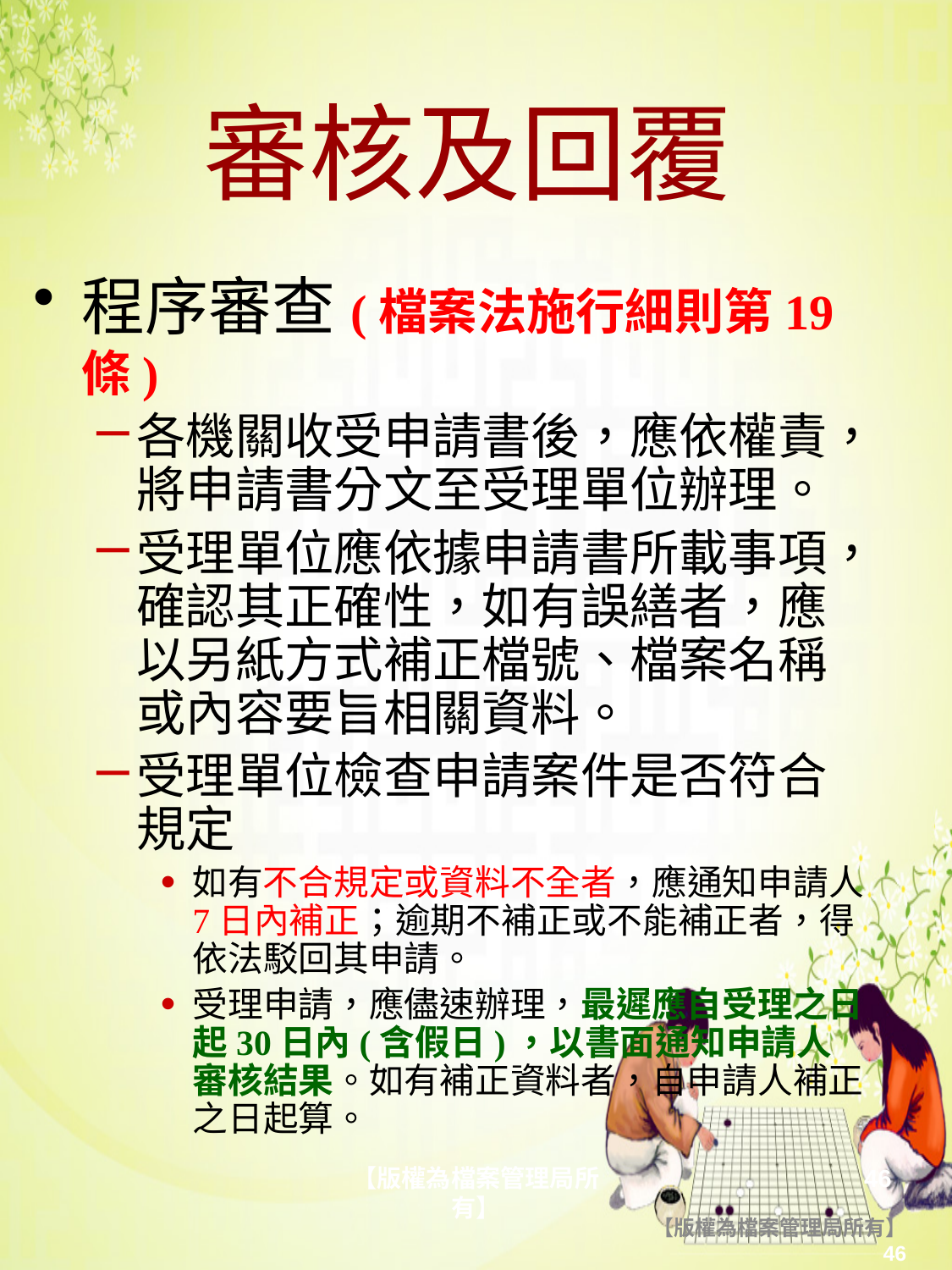

# 審核及回覆
程序審查(檔案法施行細則第19條)
各機關收受申請書後，應依權責，將申請書分文至受理單位辦理。
受理單位應依據申請書所載事項，確認其正確性，如有誤繕者，應以另紙方式補正檔號、檔案名稱或內容要旨相關資料。
受理單位檢查申請案件是否符合規定
如有不合規定或資料不全者，應通知申請人7日內補正；逾期不補正或不能補正者，得依法駁回其申請。
受理申請，應儘速辦理，最遲應自受理之日起30日內(含假日)，以書面通知申請人審核結果。如有補正資料者，自申請人補正之日起算。

【版權為檔案管理局所有】
46
【版權為檔案管理局所有】
46